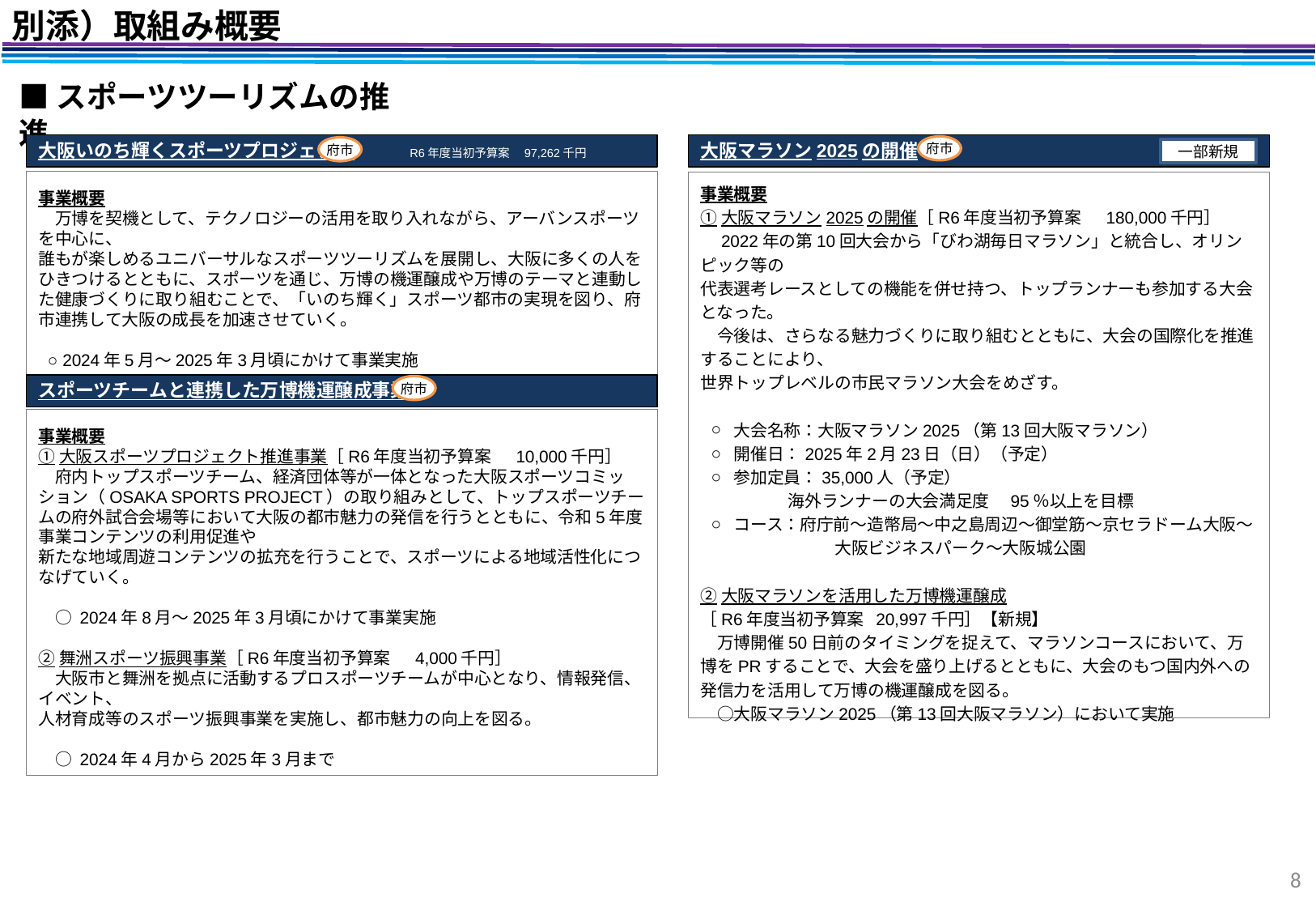

別添）取組み概要
■スポーツツーリズムの推進
大阪いのち輝くスポーツプロジェクト            R6年度当初予算案　97,262千円
大阪マラソン2025の開催
府市

府市

一部新規
事業概要
　万博を契機として、テクノロジーの活用を取り入れながら、アーバンスポーツを中心に、
誰もが楽しめるユニバーサルなスポーツツーリズムを展開し、大阪に多くの人をひきつけるとともに、スポーツを通じ、万博の機運醸成や万博のテーマと連動した健康づくりに取り組むことで、「いのち輝く」スポーツ都市の実現を図り、府市連携して大阪の成長を加速させていく。

  ○ 2024年5月～2025年3月頃にかけて事業実施
事業概要
①大阪マラソン2025の開催［R6年度当初予算案　 180,000千円］
　2022年の第10回大会から「びわ湖毎日マラソン」と統合し、オリンピック等の
代表選考レースとしての機能を併せ持つ、トップランナーも参加する大会となった。
　今後は、さらなる魅力づくりに取り組むとともに、大会の国際化を推進することにより、
世界トップレベルの市民マラソン大会をめざす。

大会名称：大阪マラソン2025（第13回大阪マラソン）
開催日：2025年2月23日（日）（予定）
参加定員：35,000人（予定）
                   海外ランナーの大会満足度　95％以上を目標
コース：府庁前～造幣局～中之島周辺～御堂筋～京セラドーム大阪～
　　　　　　　　大阪ビジネスパーク～大阪城公園

②大阪マラソンを活用した万博機運醸成
［R6年度当初予算案  20,997千円］【新規】
　万博開催50日前のタイミングを捉えて、マラソンコースにおいて、万博をPRすることで、大会を盛り上げるとともに、大会のもつ国内外への発信力を活用して万博の機運醸成を図る。
　○大阪マラソン2025（第13回大阪マラソン）において実施

スポーツチームと連携した万博機運醸成事業
府市

事業概要
①大阪スポーツプロジェクト推進事業［R6年度当初予算案　 10,000千円］
　府内トップスポーツチーム、経済団体等が一体となった大阪スポーツコミッション（OSAKA SPORTS PROJECT）の取り組みとして、トップスポーツチームの府外試合会場等において大阪の都市魅力の発信を行うとともに、令和5年度事業コンテンツの利用促進や
新たな地域周遊コンテンツの拡充を行うことで、スポーツによる地域活性化につなげていく。

　○ 2024年8月～2025年3月頃にかけて事業実施

②舞洲スポーツ振興事業［R6年度当初予算案　 4,000千円］
　大阪市と舞洲を拠点に活動するプロスポーツチームが中心となり、情報発信、イベント、
人材育成等のスポーツ振興事業を実施し、都市魅力の向上を図る。

　○ 2024年4月から2025年3月まで
8